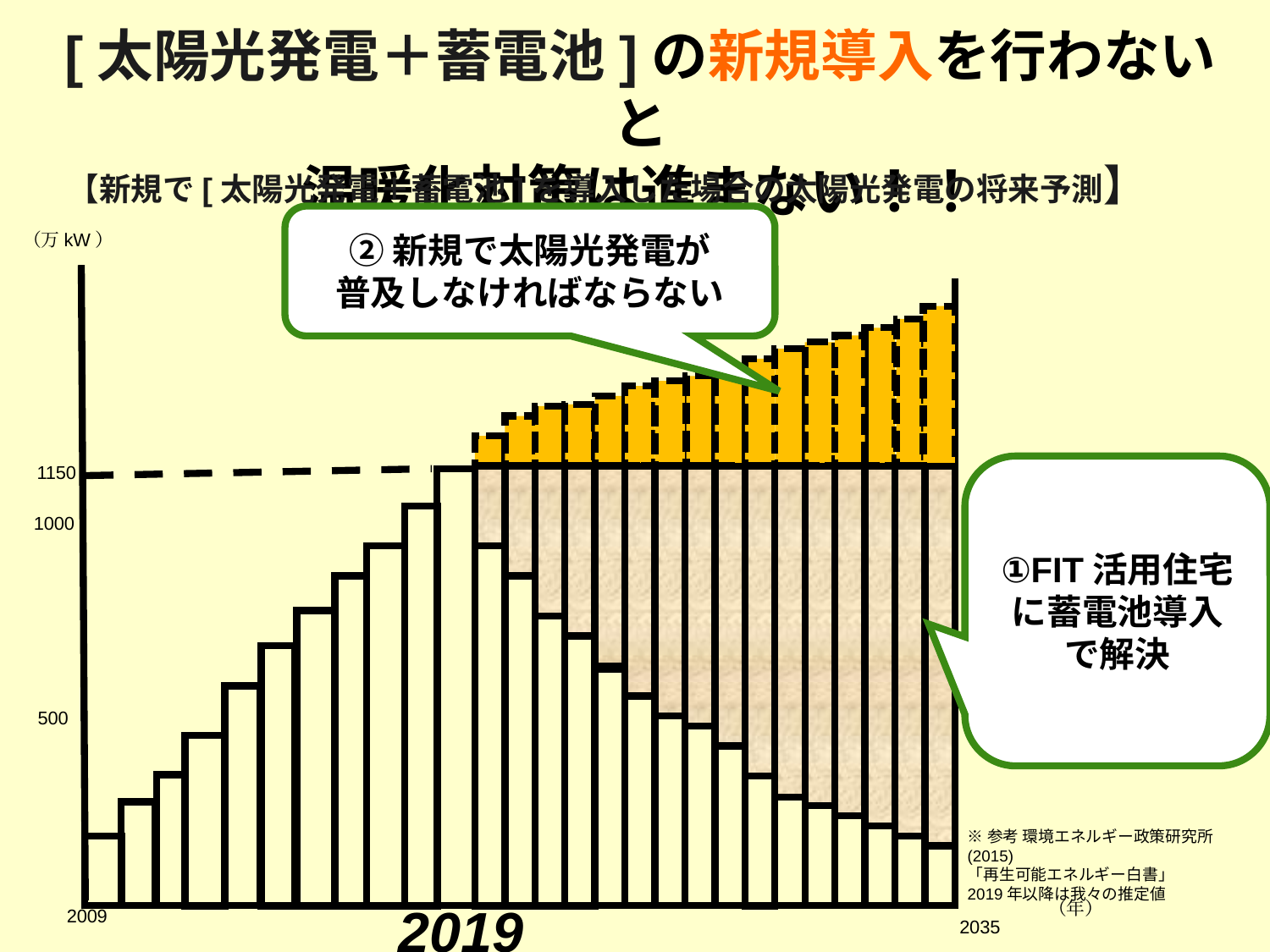

[太陽光発電＋蓄電池]の新規導入を行わないと
温暖化対策は進まない！！
【新規で[太陽光発電＋蓄電池]を導入した場合の太陽光発電の将来予測】
②新規で太陽光発電が
普及しなければならない
（万kW）

1150
①FIT活用住宅に蓄電池導入
で解決

1000

500

※参考 環境エネルギー政策研究所(2015)
「再生可能エネルギー白書」
2019年以降は我々の推定値

2019
（年）
2009
2035